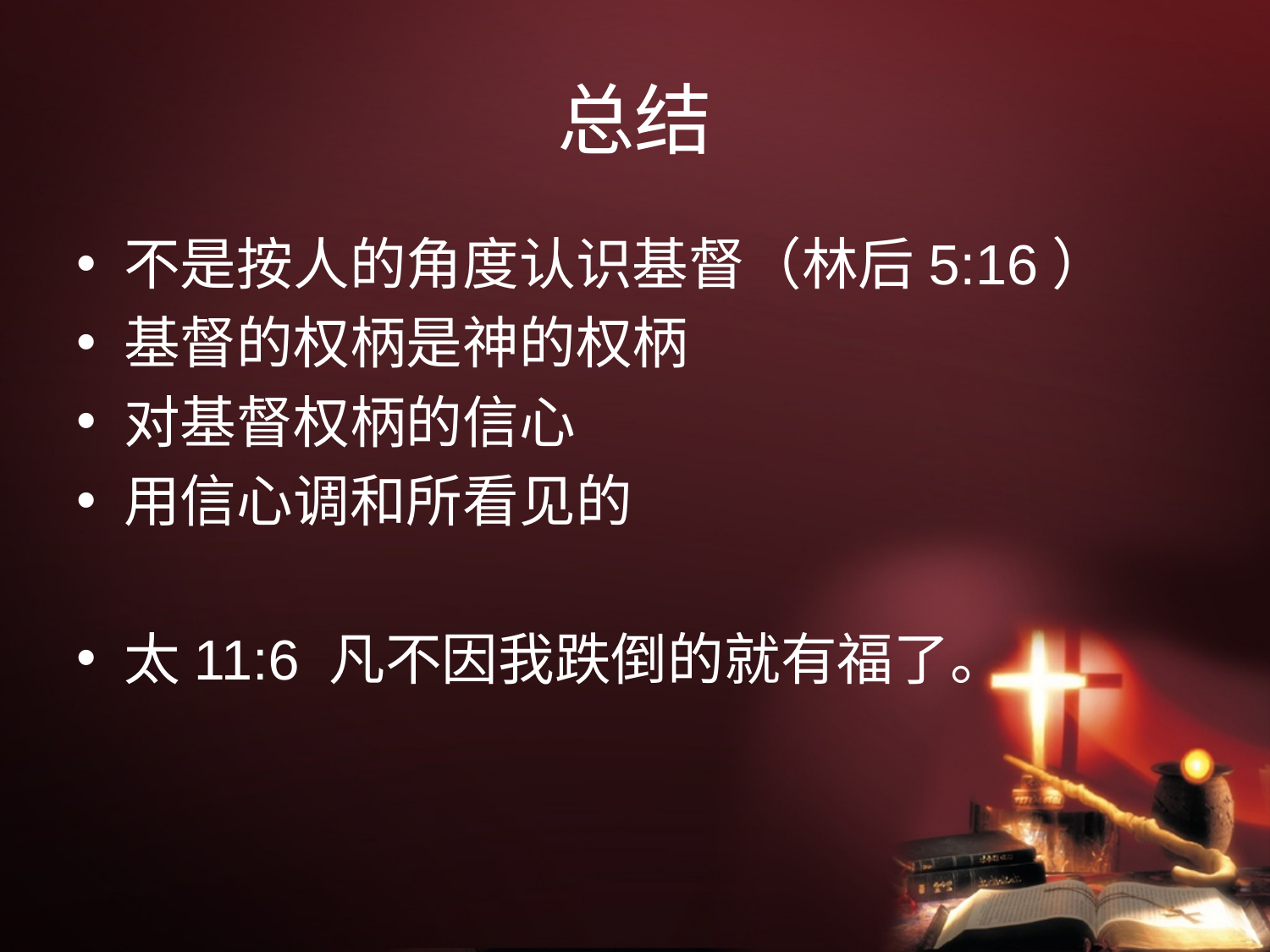

# 总结
不是按人的角度认识基督（林后5:16）
基督的权柄是神的权柄
对基督权柄的信心
用信心调和所看见的

太11:6 凡不因我跌倒的就有福了。